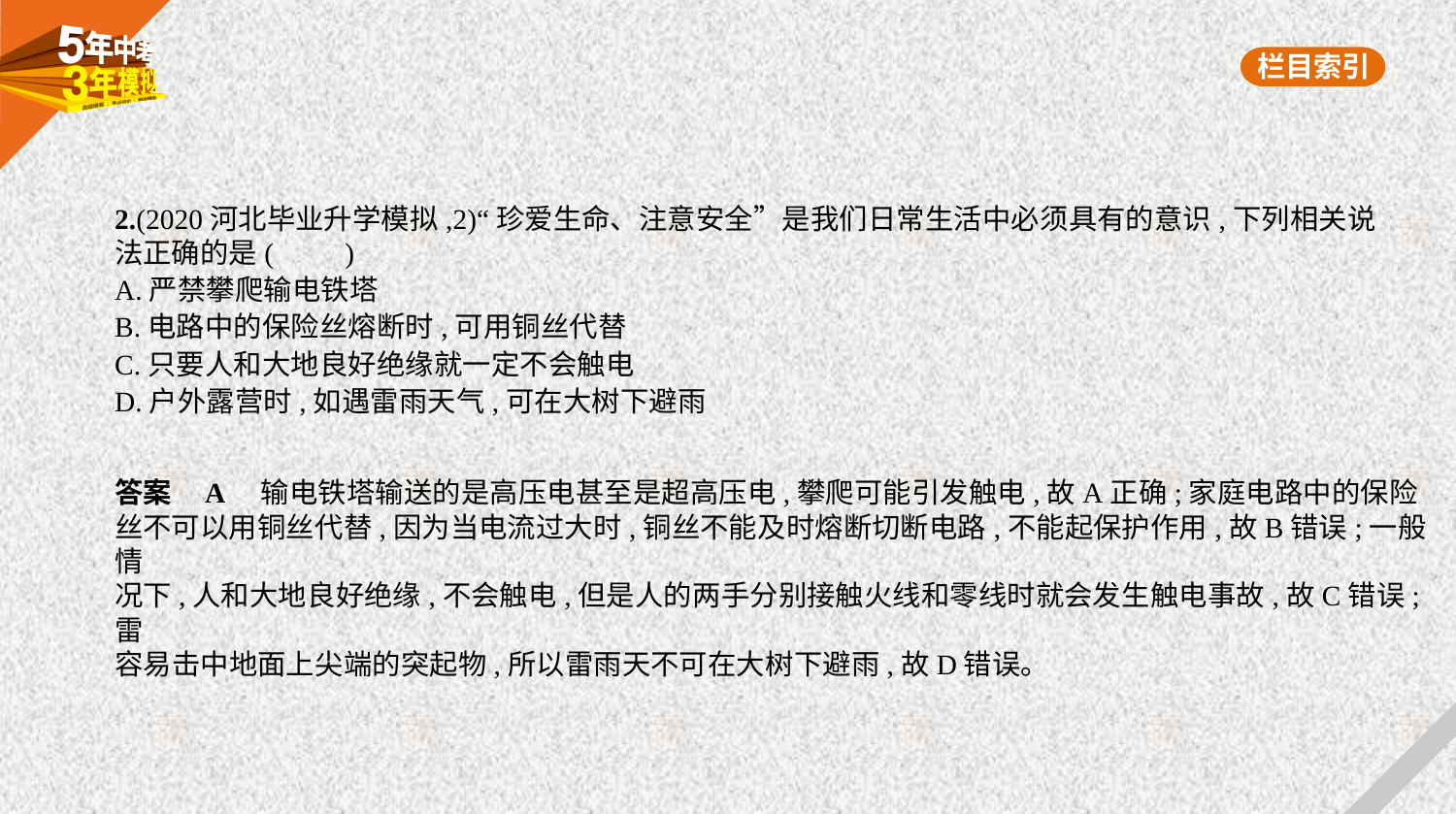

2.(2020河北毕业升学模拟,2)“珍爱生命、注意安全”是我们日常生活中必须具有的意识,下列相关说
法正确的是(　　)
A.严禁攀爬输电铁塔
B.电路中的保险丝熔断时,可用铜丝代替
C.只要人和大地良好绝缘就一定不会触电
D.户外露营时,如遇雷雨天气,可在大树下避雨
答案    A　输电铁塔输送的是高压电甚至是超高压电,攀爬可能引发触电,故A正确;家庭电路中的保险
丝不可以用铜丝代替,因为当电流过大时,铜丝不能及时熔断切断电路,不能起保护作用,故B错误;一般情
况下,人和大地良好绝缘,不会触电,但是人的两手分别接触火线和零线时就会发生触电事故,故C错误;雷
容易击中地面上尖端的突起物,所以雷雨天不可在大树下避雨,故D错误。